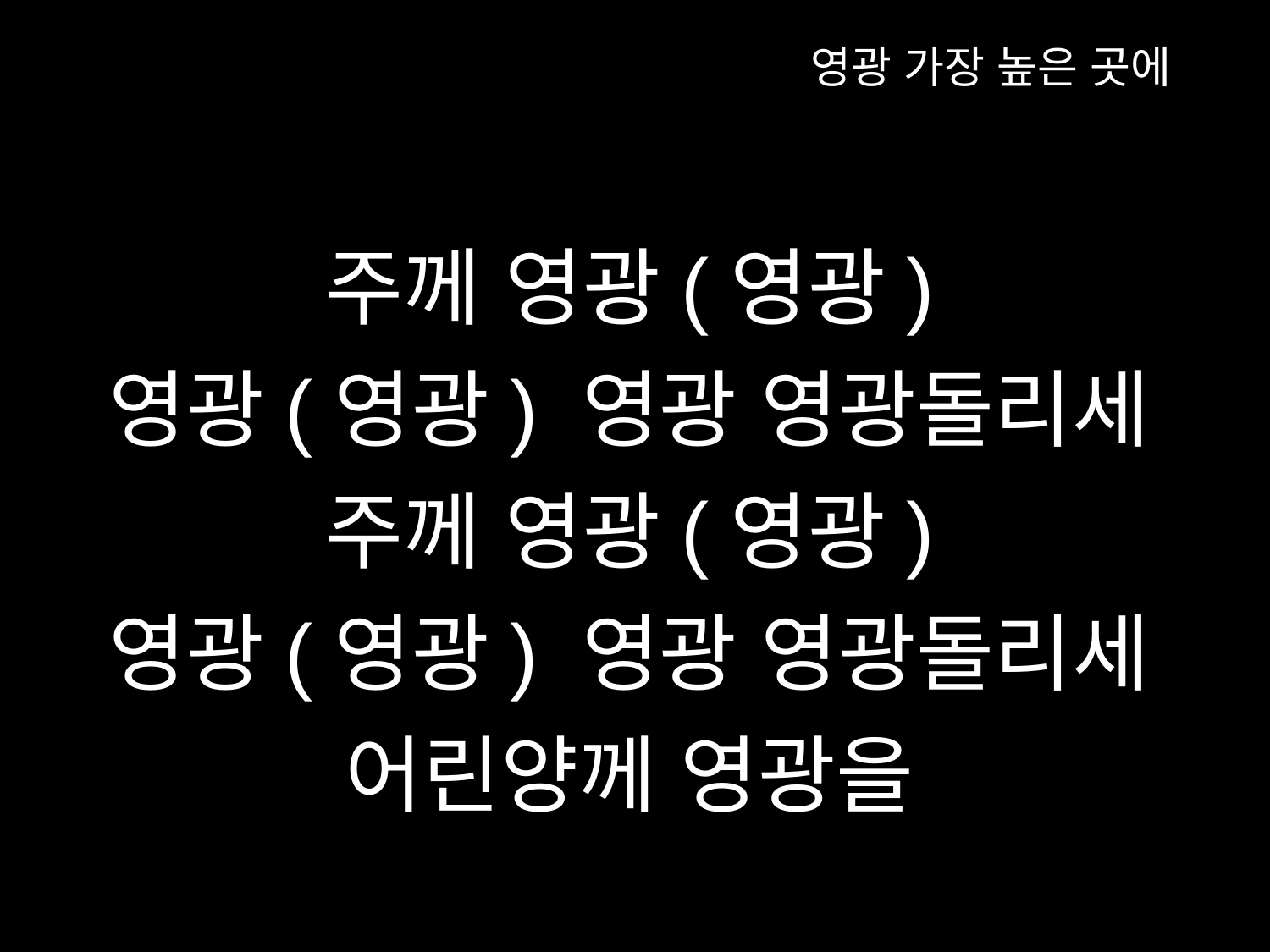

영광 가장 높은 곳에
주께 영광(영광)
영광(영광) 영광 영광돌리세
주께 영광(영광)
영광(영광) 영광 영광돌리세
어린양께 영광을